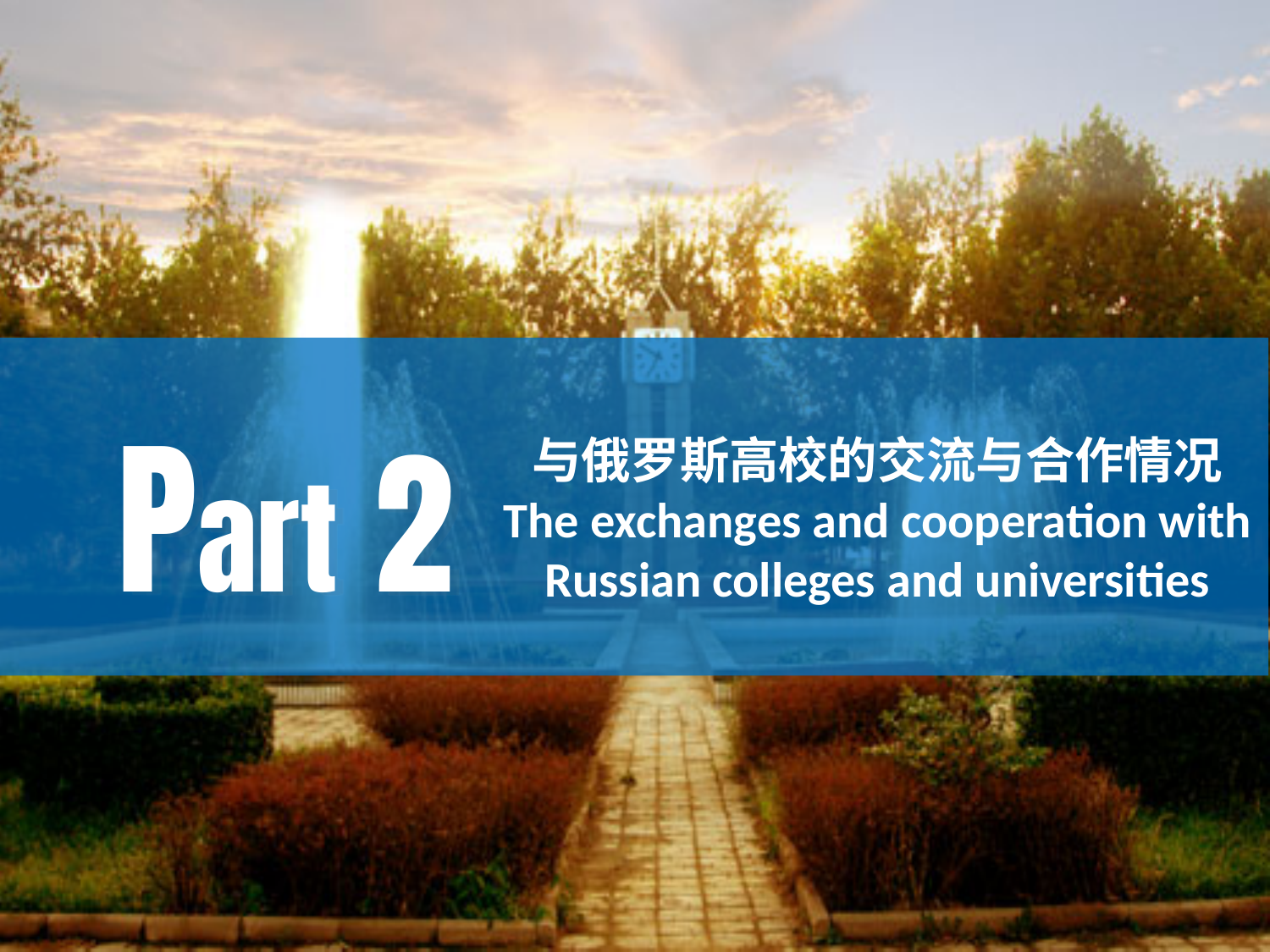

Part 2
与俄罗斯高校的交流与合作情况
The exchanges and cooperation with Russian colleges and universities